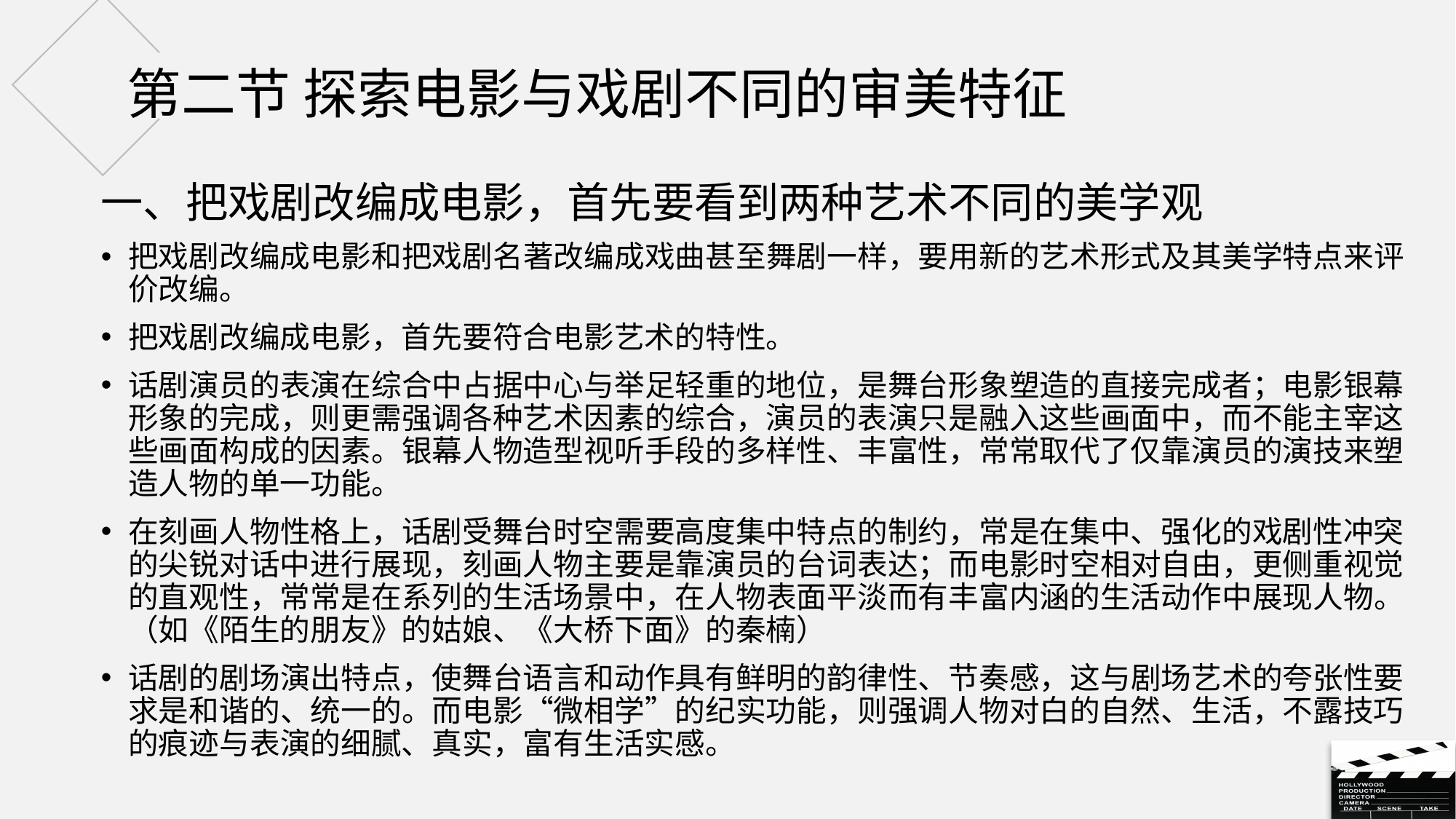

# 第二节 探索电影与戏剧不同的审美特征
一、把戏剧改编成电影，首先要看到两种艺术不同的美学观
把戏剧改编成电影和把戏剧名著改编成戏曲甚至舞剧一样，要用新的艺术形式及其美学特点来评价改编。
把戏剧改编成电影，首先要符合电影艺术的特性。
话剧演员的表演在综合中占据中心与举足轻重的地位，是舞台形象塑造的直接完成者；电影银幕形象的完成，则更需强调各种艺术因素的综合，演员的表演只是融入这些画面中，而不能主宰这些画面构成的因素。银幕人物造型视听手段的多样性、丰富性，常常取代了仅靠演员的演技来塑造人物的单一功能。
在刻画人物性格上，话剧受舞台时空需要高度集中特点的制约，常是在集中、强化的戏剧性冲突的尖锐对话中进行展现，刻画人物主要是靠演员的台词表达；而电影时空相对自由，更侧重视觉的直观性，常常是在系列的生活场景中，在人物表面平淡而有丰富内涵的生活动作中展现人物。（如《陌生的朋友》的姑娘、《大桥下面》的秦楠）
话剧的剧场演出特点，使舞台语言和动作具有鲜明的韵律性、节奏感，这与剧场艺术的夸张性要求是和谐的、统一的。而电影“微相学”的纪实功能，则强调人物对白的自然、生活，不露技巧的痕迹与表演的细腻、真实，富有生活实感。